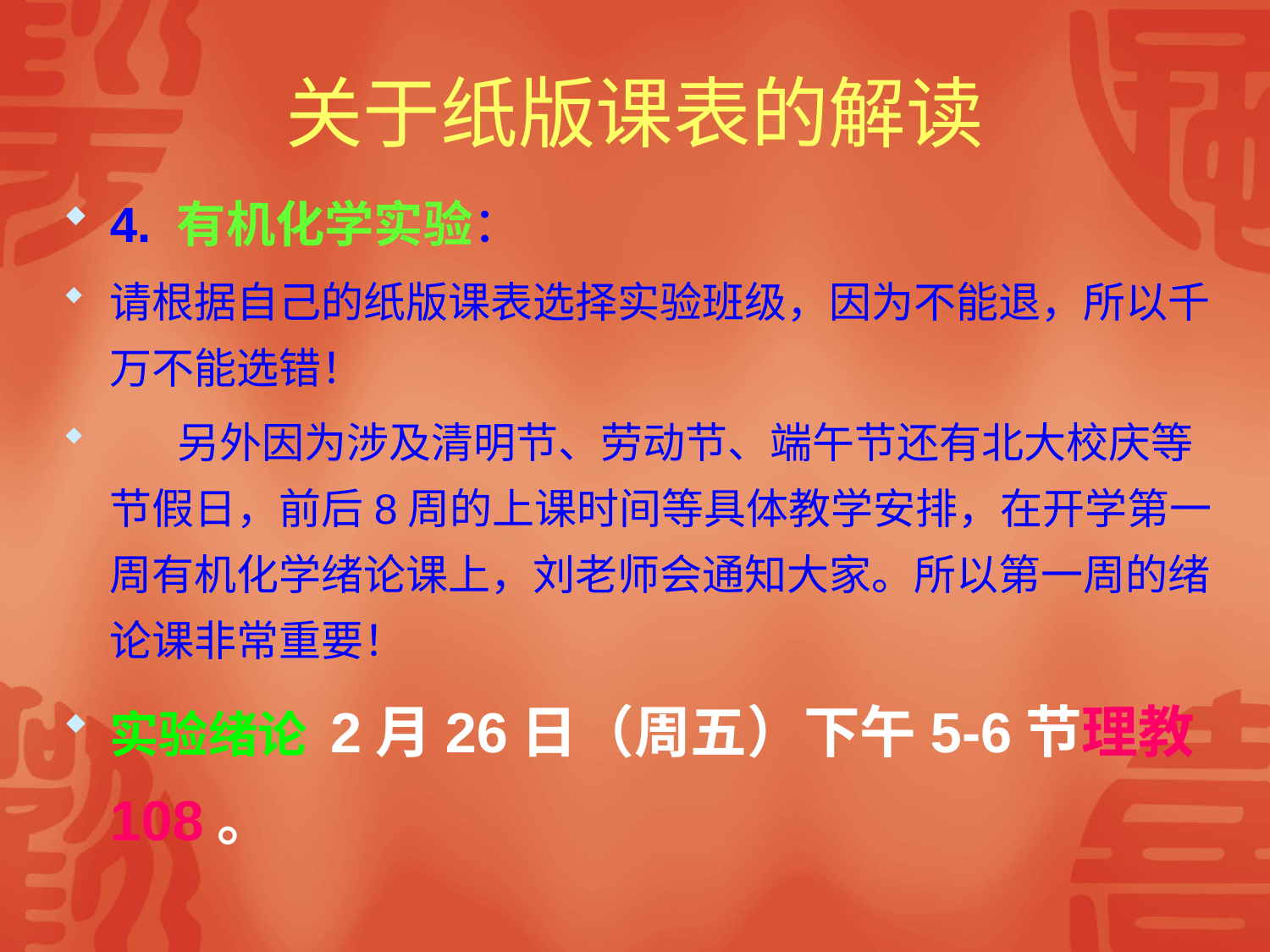

# 关于纸版课表的解读
4. 有机化学实验：
请根据自己的纸版课表选择实验班级，因为不能退，所以千万不能选错！
      另外因为涉及清明节、劳动节、端午节还有北大校庆等节假日，前后8周的上课时间等具体教学安排，在开学第一周有机化学绪论课上，刘老师会通知大家。所以第一周的绪论课非常重要！
实验绪论 2月26日（周五）下午5-6节理教108。